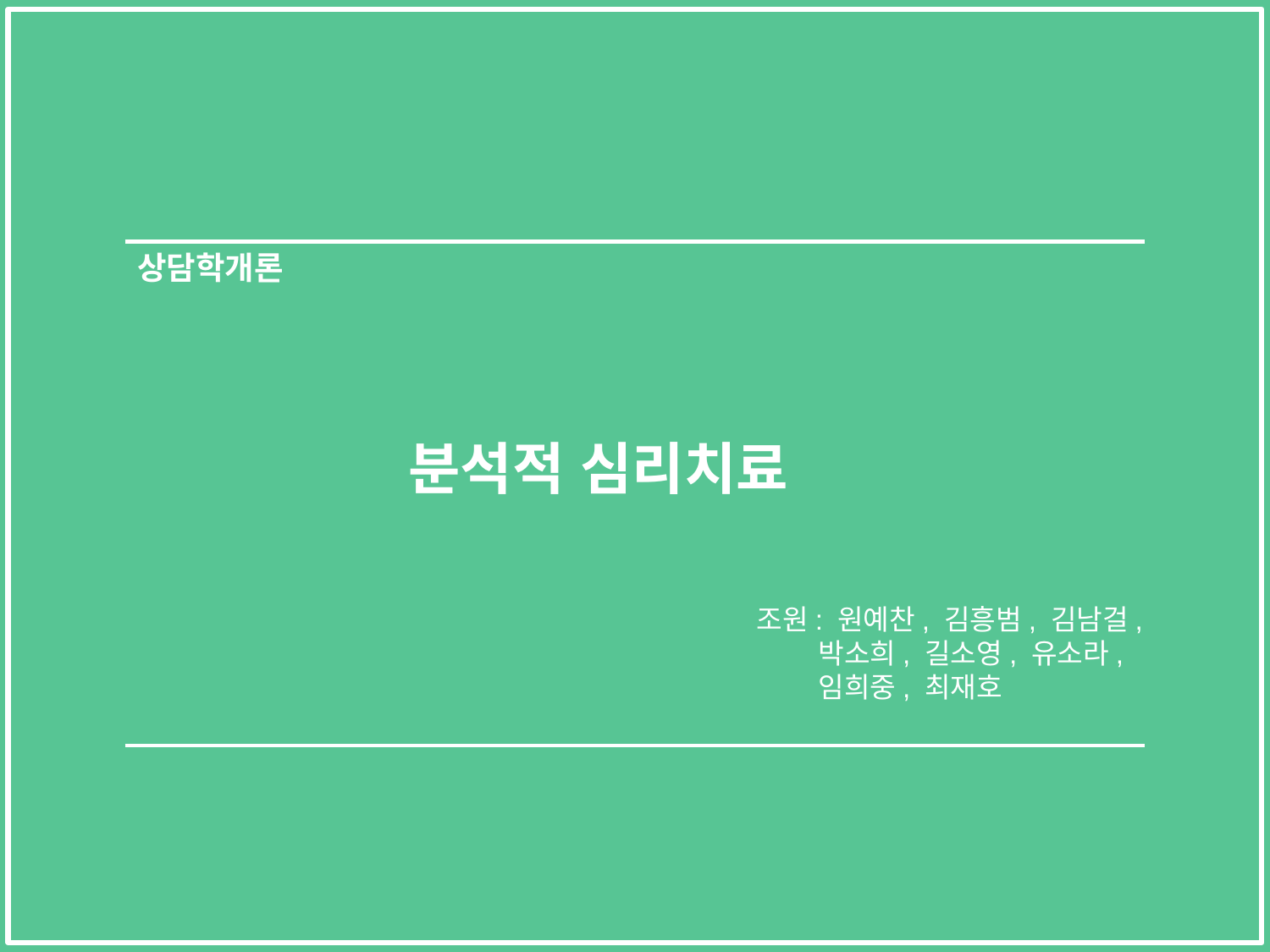

상담학개론

분석적 심리치료
조원: 원예찬, 김흥범, 김남걸,
       박소희, 길소영, 유소라,
       임희중, 최재호